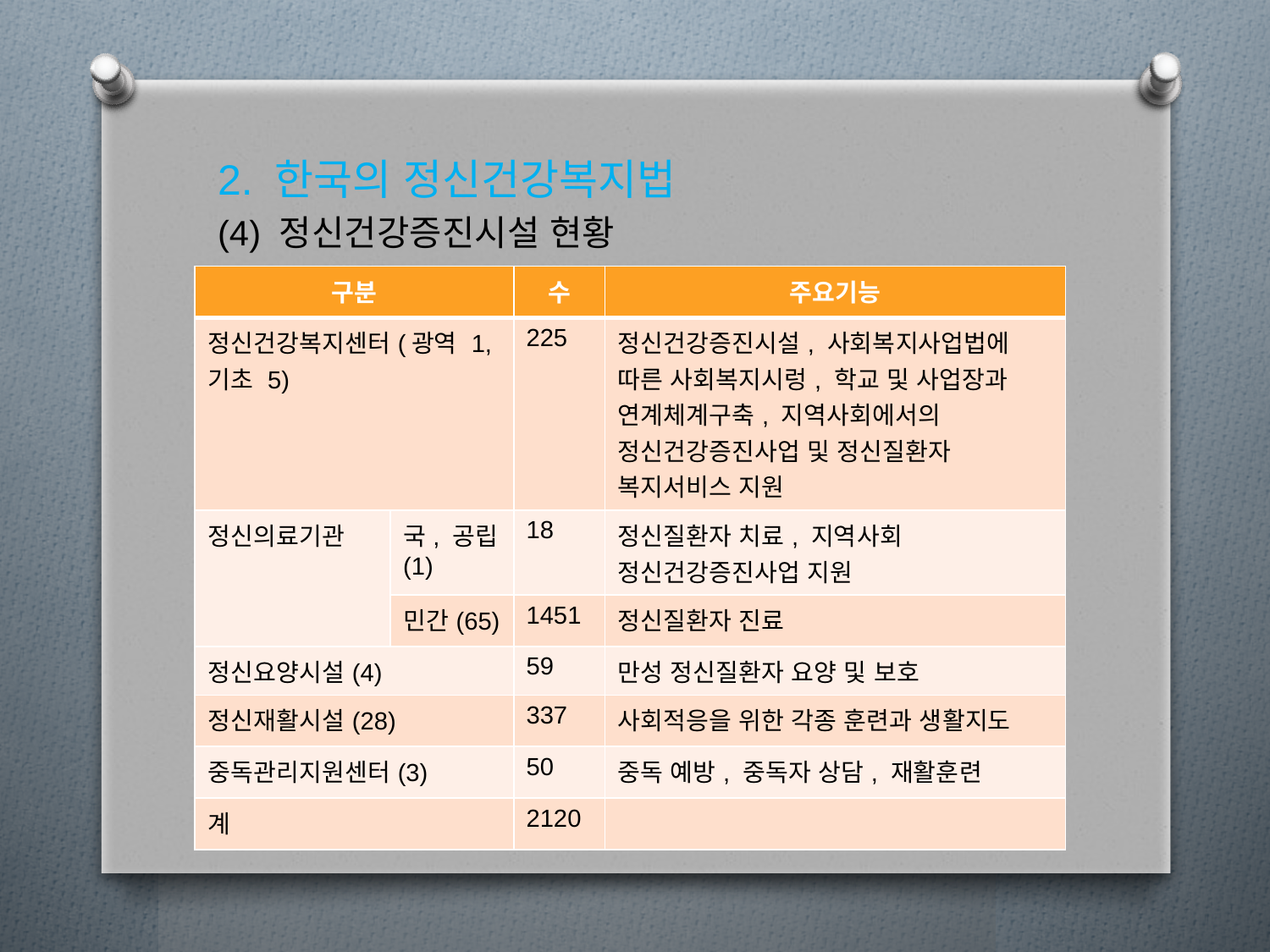

2. 한국의 정신건강복지법
(4) 정신건강증진시설 현황

보건복지부(2017)

| 구분 |  | 수 | 주요기능 |
| --- | --- | --- | --- |
| 정신건강복지센터(광역 1, 기초 5) |  | 225 | 정신건강증진시설, 사회복지사업법에 따른 사회복지시렁, 학교 및 사업장과 연계체계구축, 지역사회에서의 정신건강증진사업 및 정신질환자 복지서비스 지원 |
| 정신의료기관 | 국, 공립(1) | 18 | 정신질환자 치료, 지역사회 정신건강증진사업 지원 |
|  | 민간(65) | 1451 | 정신질환자 진료 |
| 정신요양시설(4) |  | 59 | 만성 정신질환자 요양 및 보호 |
| 정신재활시설(28) |  | 337 | 사회적응을 위한 각종 훈련과 생활지도 |
| 중독관리지원센터(3) |  | 50 | 중독 예방, 중독자 상담, 재활훈련 |
| 계 |  | 2120 |  |